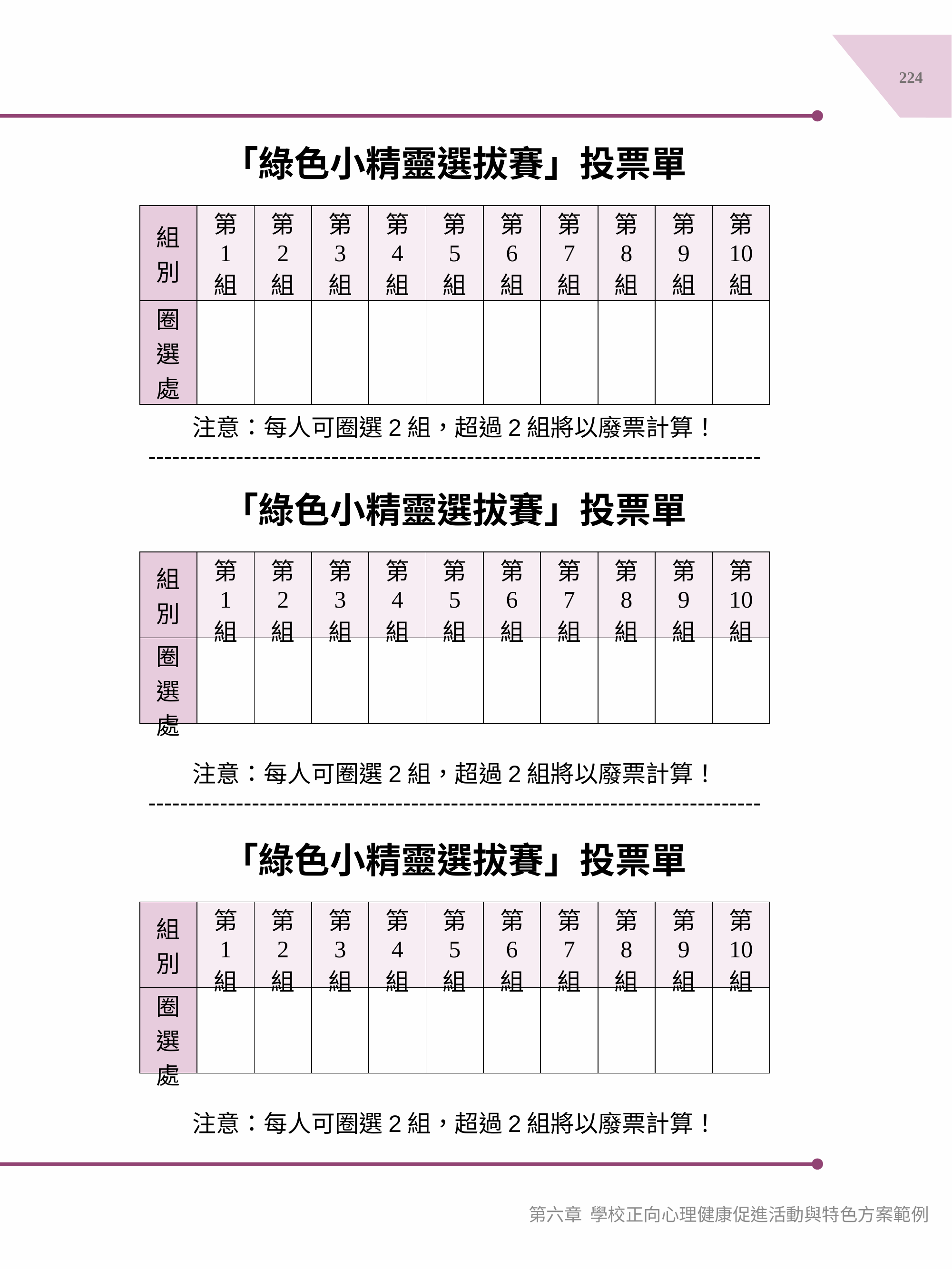

224
「綠色小精靈選拔賽」投票單

注意：每人可圈選2組，超過2組將以廢票計算！
-----------------------------------------------------------------------------
| 組別 | 第 1 組 | 第 2 組 | 第 3 組 | 第 4 組 | 第 5 組 | 第 6 組 | 第 7 組 | 第 8 組 | 第 9 組 | 第 10 組 |
| --- | --- | --- | --- | --- | --- | --- | --- | --- | --- | --- |
| 圈選處 |  |  |  |  |  |  |  |  |  |  |
「綠色小精靈選拔賽」投票單

注意：每人可圈選2組，超過2組將以廢票計算！
-----------------------------------------------------------------------------
| 組別 | 第 1 組 | 第 2 組 | 第 3 組 | 第 4 組 | 第 5 組 | 第 6 組 | 第 7 組 | 第 8 組 | 第 9 組 | 第 10 組 |
| --- | --- | --- | --- | --- | --- | --- | --- | --- | --- | --- |
| 圈選處 |  |  |  |  |  |  |  |  |  |  |
「綠色小精靈選拔賽」投票單

注意：每人可圈選2組，超過2組將以廢票計算！

| 組別 | 第 1 組 | 第 2 組 | 第 3 組 | 第 4 組 | 第 5 組 | 第 6 組 | 第 7 組 | 第 8 組 | 第 9 組 | 第 10 組 |
| --- | --- | --- | --- | --- | --- | --- | --- | --- | --- | --- |
| 圈選處 |  |  |  |  |  |  |  |  |  |  |
第六章  學校正向心理健康促進活動與特色方案範例